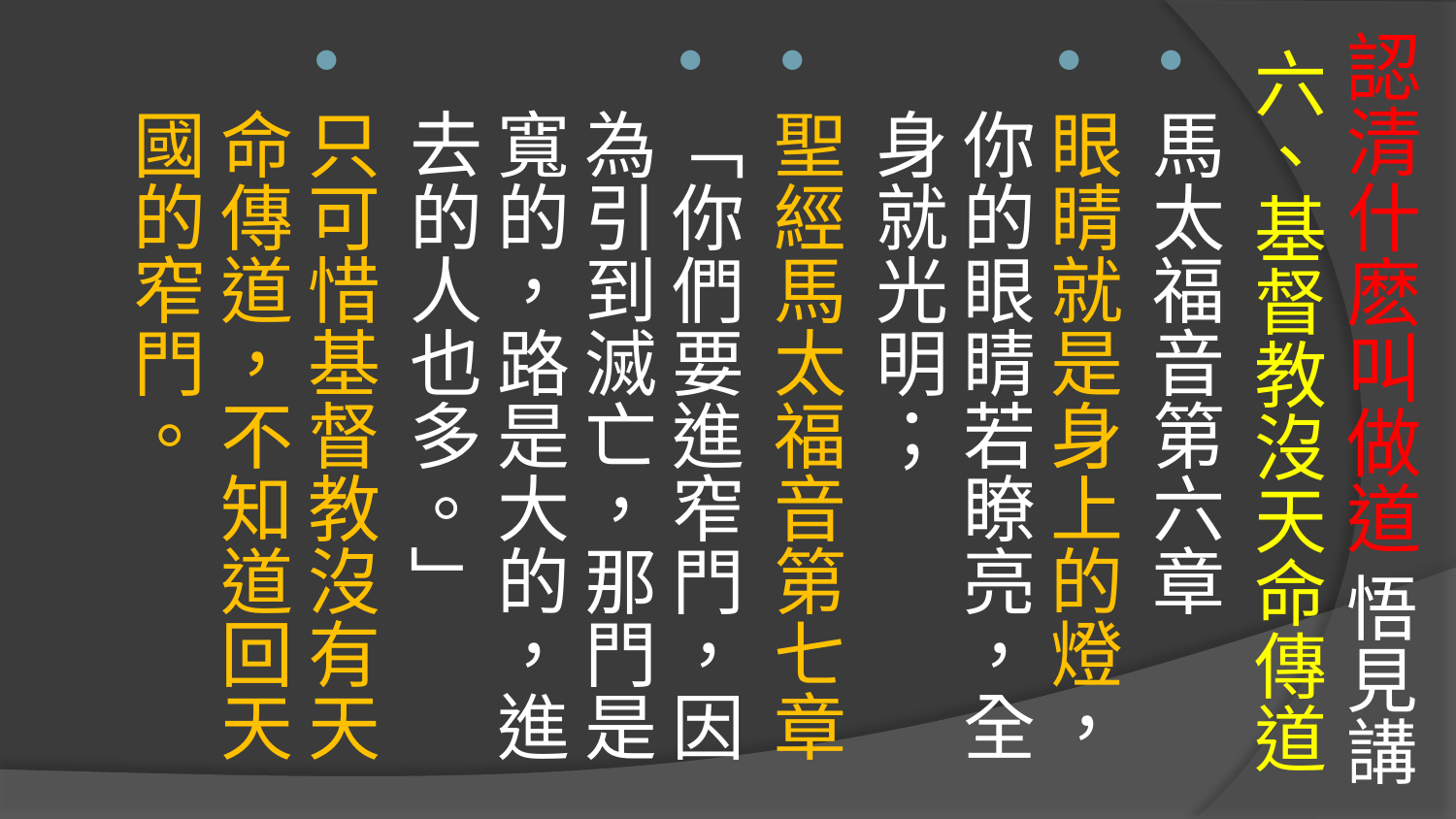

# 認清什麽叫做道 悟見講
六、基督教沒天命傳道
馬太福音第六章
眼睛就是身上的燈，你的眼睛若瞭亮，全身就光明；
聖經馬太福音第七章
「你們要進窄門，因為引到滅亡，那門是寬的，路是大的，進去的人也多。」
只可惜基督教沒有天命傳道，不知道回天國的窄門。